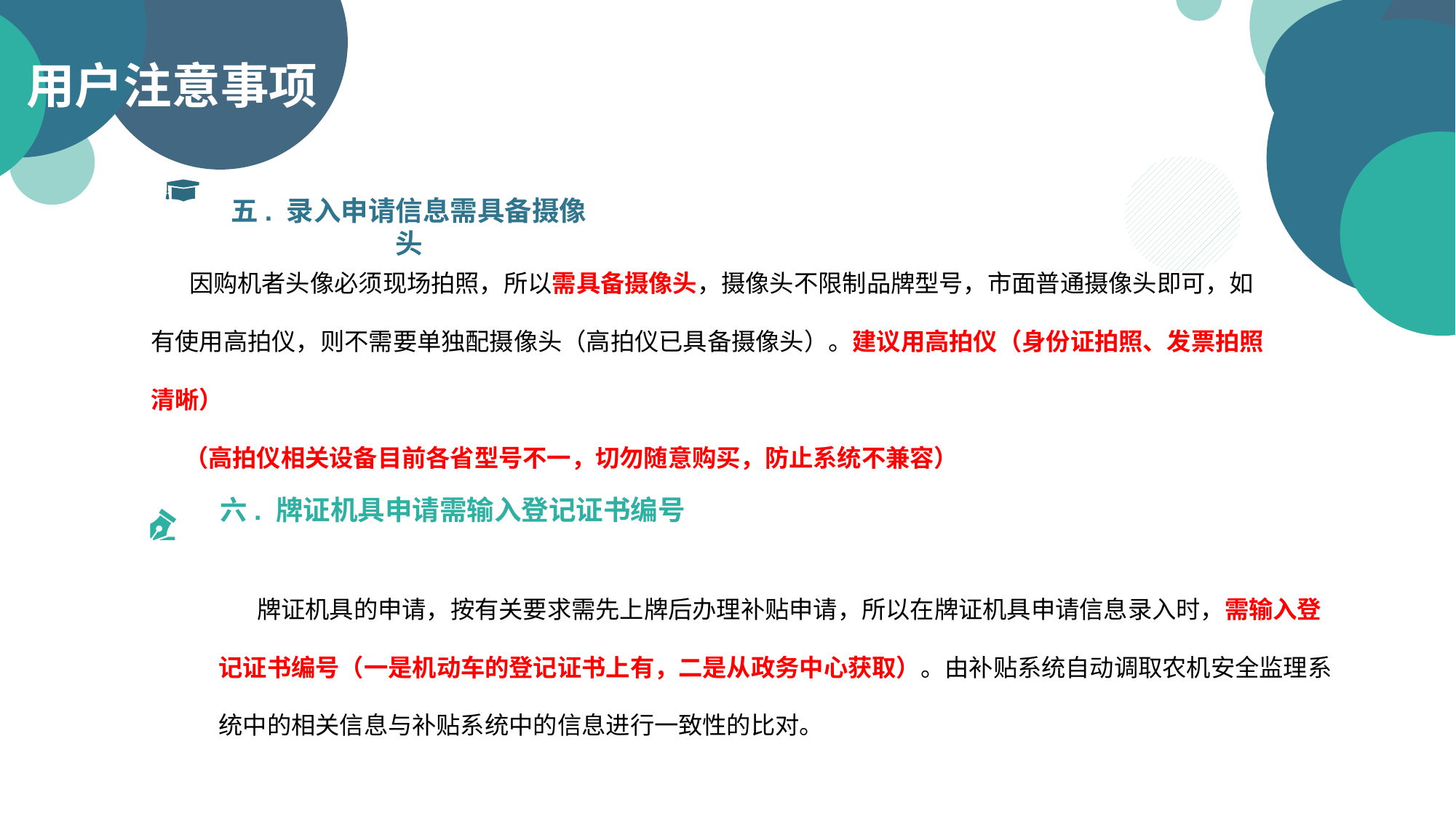

用户注意事项

五. 录入申请信息需具备摄像头
       因购机者头像必须现场拍照，所以需具备摄像头，摄像头不限制品牌型号，市面普通摄像头即可，如有使用高拍仪，则不需要单独配摄像头（高拍仪已具备摄像头）。建议用高拍仪（身份证拍照、发票拍照清晰）
     （高拍仪相关设备目前各省型号不一，切勿随意购买，防止系统不兼容）
六. 牌证机具申请需输入登记证书编号

       牌证机具的申请，按有关要求需先上牌后办理补贴申请，所以在牌证机具申请信息录入时，需输入登记证书编号（一是机动车的登记证书上有，二是从政务中心获取）。由补贴系统自动调取农机安全监理系统中的相关信息与补贴系统中的信息进行一致性的比对。